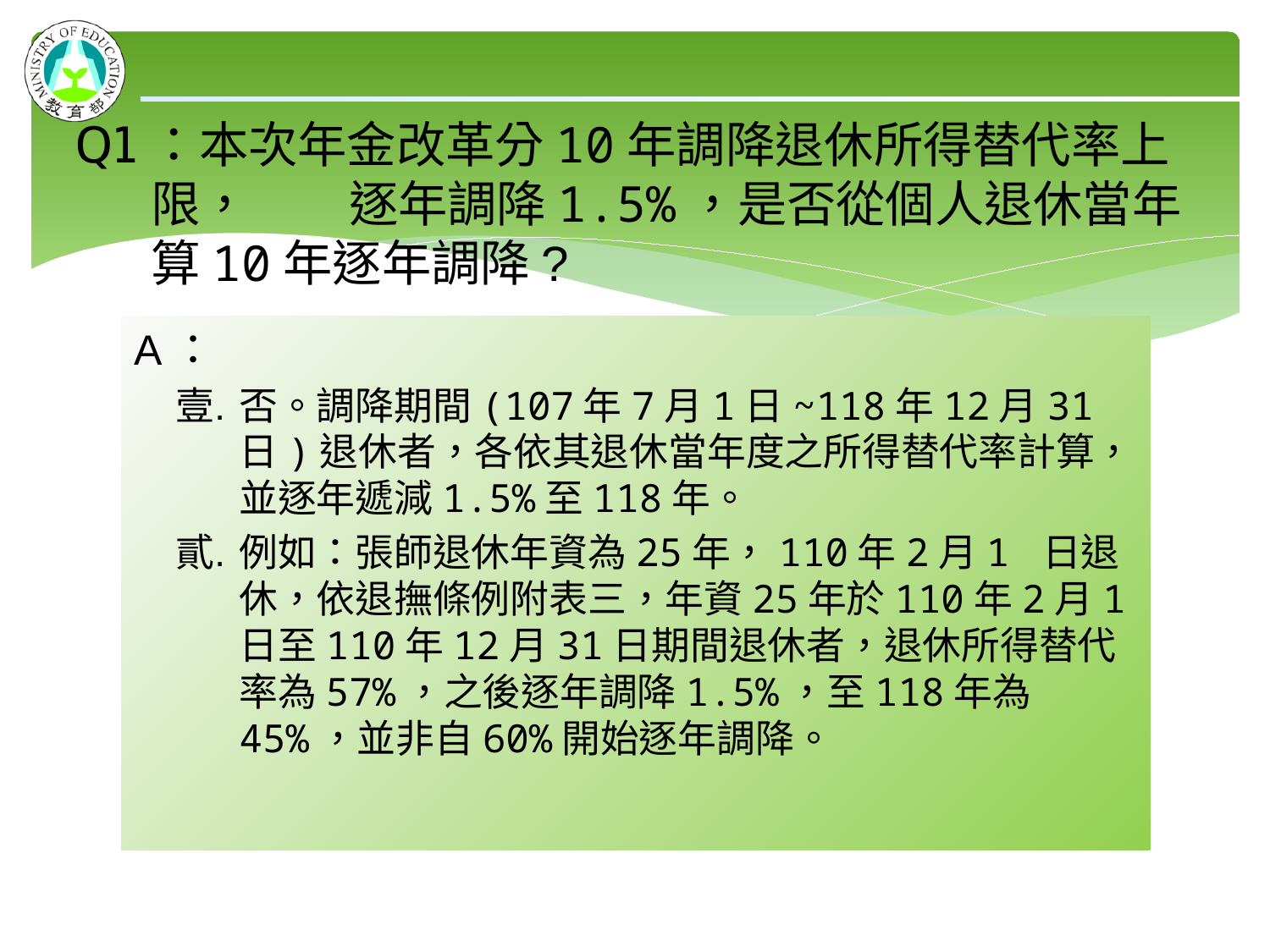

# Q1：本次年金改革分10年調降退休所得替代率上限，         逐年調降1.5%，是否從個人退休當年算10年逐年調降?
A：
否。調降期間(107年7月1日~118年12月31日)退休者，各依其退休當年度之所得替代率計算，並逐年遞減1.5%至118年。
例如：張師退休年資為25年，110年2月1 日退休，依退撫條例附表三，年資25年於110年2月1日至110年12月31日期間退休者，退休所得替代率為57%，之後逐年調降1.5%，至118年為45%，並非自60%開始逐年調降。